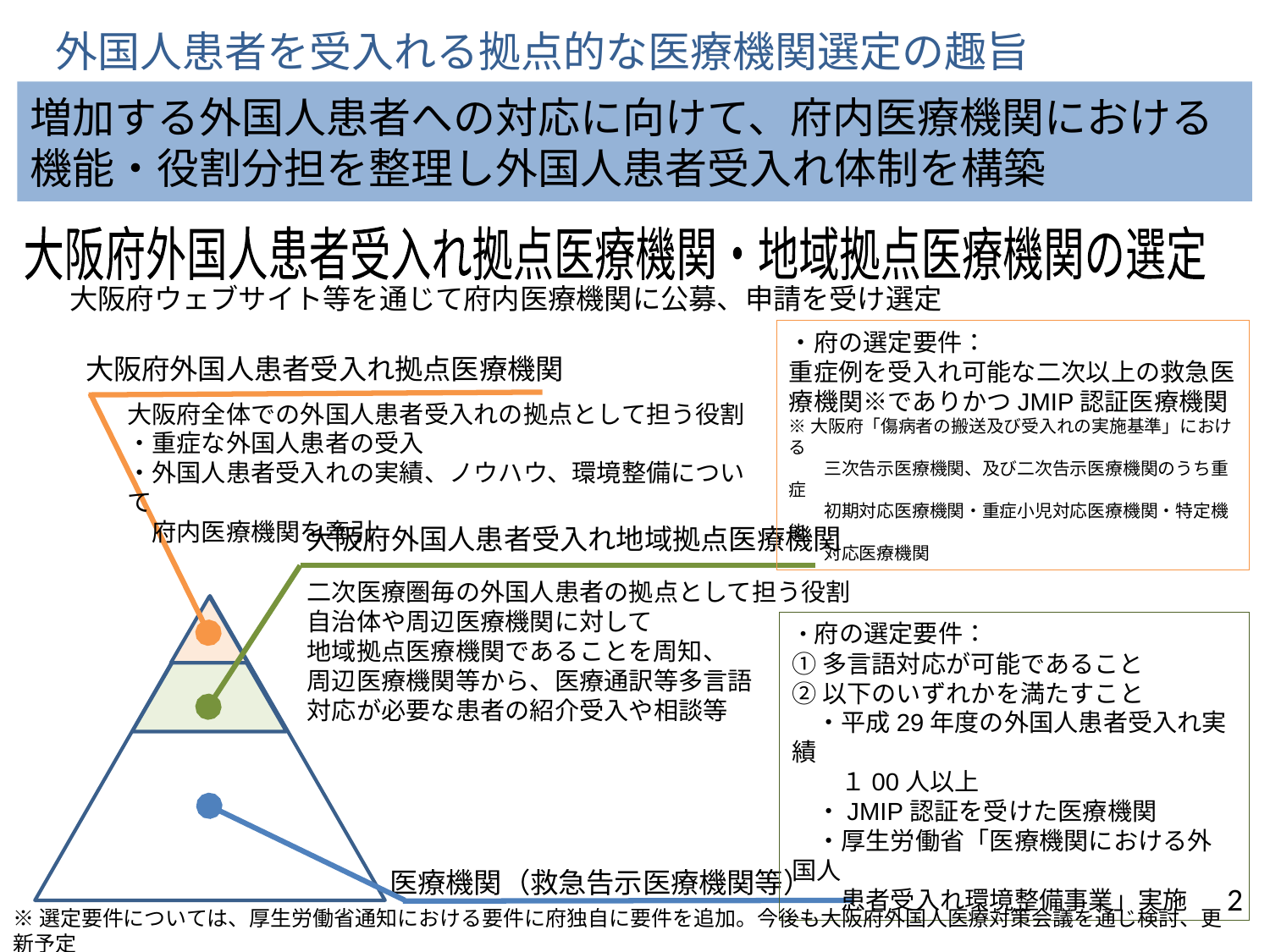

# 外国人患者を受入れる拠点的な医療機関選定の趣旨
増加する外国人患者への対応に向けて、府内医療機関における
機能・役割分担を整理し外国人患者受入れ体制を構築
大阪府外国人患者受入れ拠点医療機関・地域拠点医療機関の選定
　大阪府ウェブサイト等を通じて府内医療機関に公募、申請を受け選定
・府の選定要件：
重症例を受入れ可能な二次以上の救急医療機関※でありかつJMIP認証医療機関
※大阪府「傷病者の搬送及び受入れの実施基準」における
　　三次告示医療機関、及び二次告示医療機関のうち重症
　　初期対応医療機関・重症小児対応医療機関・特定機能
　　対応医療機関
大阪府外国人患者受入れ拠点医療機関

大阪府全体での外国人患者受入れの拠点として担う役割
・重症な外国人患者の受入
・外国人患者受入れの実績、ノウハウ、環境整備について
　府内医療機関を牽引

大阪府外国人患者受入れ地域拠点医療機関

二次医療圏毎の外国人患者の拠点として担う役割
自治体や周辺医療機関に対して
地域拠点医療機関であることを周知、
周辺医療機関等から、医療通訳等多言語
対応が必要な患者の紹介受入や相談等

・府の選定要件：
①多言語対応が可能であること
②以下のいずれかを満たすこと
　・平成29年度の外国人患者受入れ実績
　　１00人以上
　・JMIP認証を受けた医療機関
　・厚生労働省「医療機関における外国人
　　患者受入れ環境整備事業」実施
医療機関（救急告示医療機関等）
2
※選定要件については、厚生労働省通知における要件に府独自に要件を追加。今後も大阪府外国人医療対策会議を通じ検討、更新予定